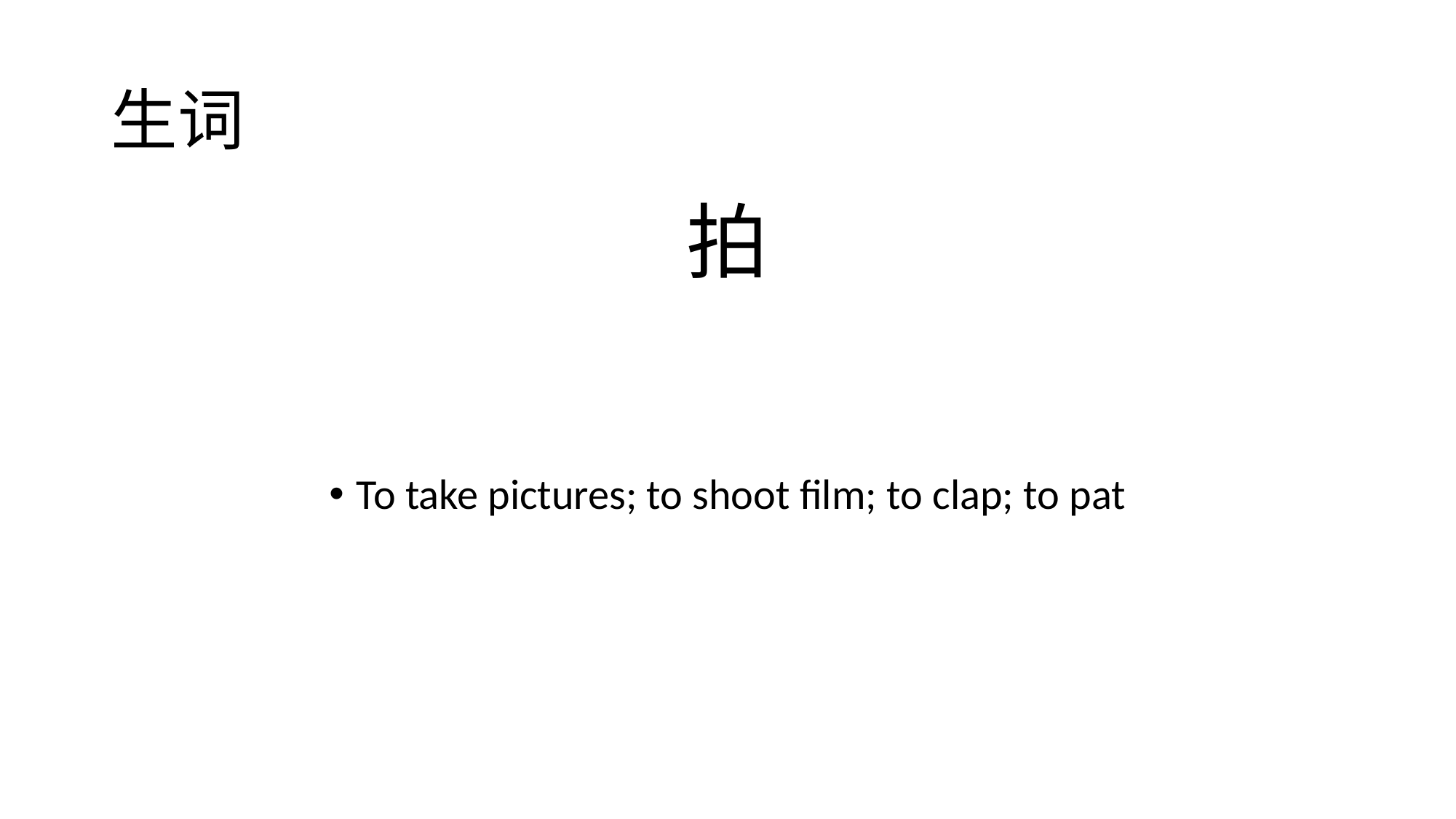

# 生词
拍

To take pictures; to shoot film; to clap; to pat